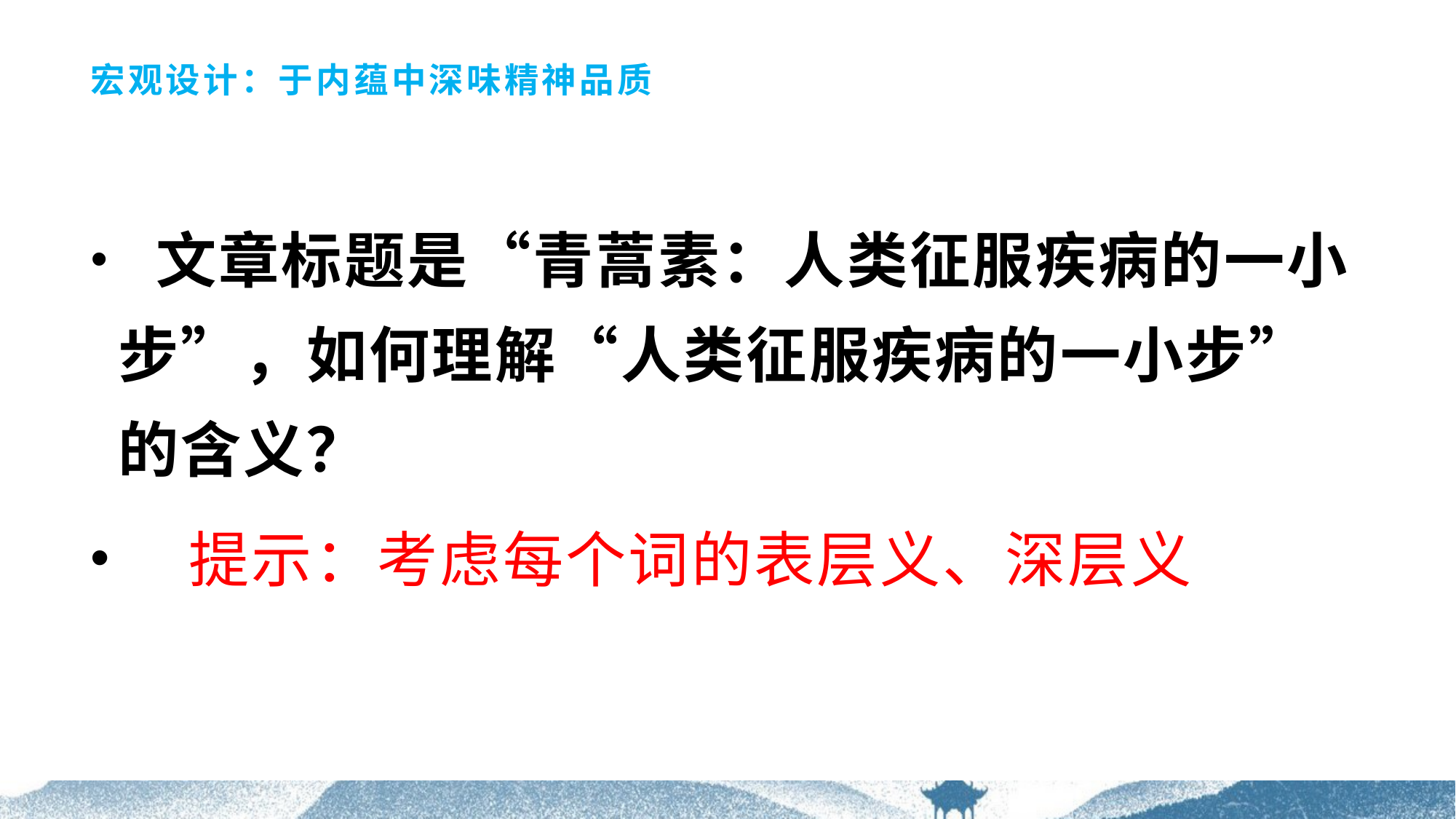

# 宏观设计：于内蕴中深味精神品质
  文章标题是“青蒿素：人类征服疾病的一小步”，如何理解“人类征服疾病的一小步”的含义？
    提示：考虑每个词的表层义、深层义